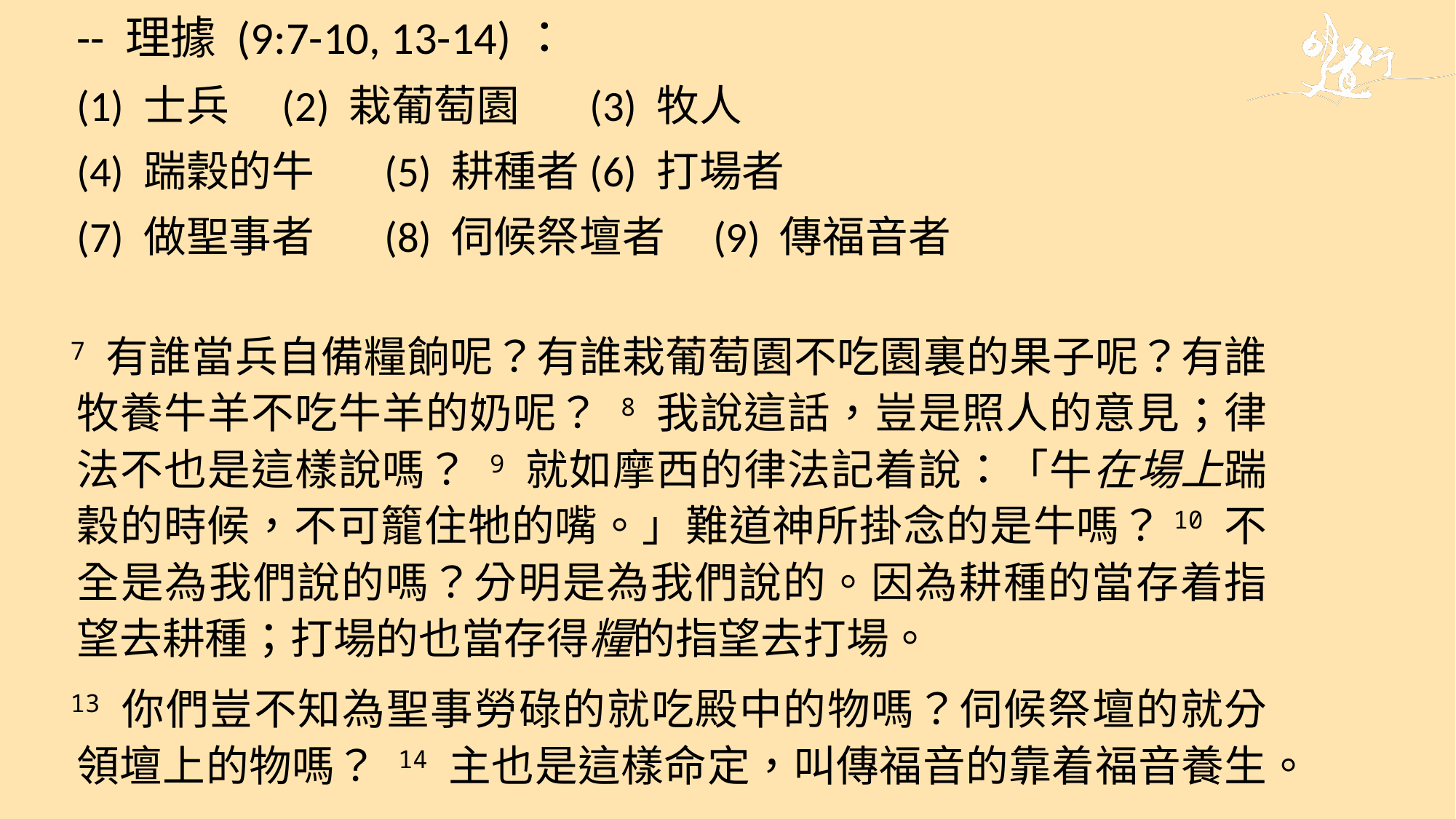

-- 理據 (9:7-10, 13-14)：
		(1) 士兵　		(2) 栽葡萄園      	(3) 牧人
		(4) 踹穀的牛       	(5) 耕種者		(6) 打場者
		(7) 做聖事者	(8) 伺候祭壇者    (9) 傳福音者

7 有誰當兵自備糧餉呢？有誰栽葡萄園不吃園裏的果子呢？有誰牧養牛羊不吃牛羊的奶呢？ 8 我說這話，豈是照人的意見；律法不也是這樣說嗎？ 9 就如摩西的律法記着說：「牛在場上踹穀的時候，不可籠住牠的嘴。」難道神所掛念的是牛嗎？10 不全是為我們說的嗎？分明是為我們說的。因為耕種的當存着指望去耕種；打場的也當存得糧的指望去打場。
13 你們豈不知為聖事勞碌的就吃殿中的物嗎？伺候祭壇的就分領壇上的物嗎？ 14 主也是這樣命定，叫傳福音的靠着福音養生。